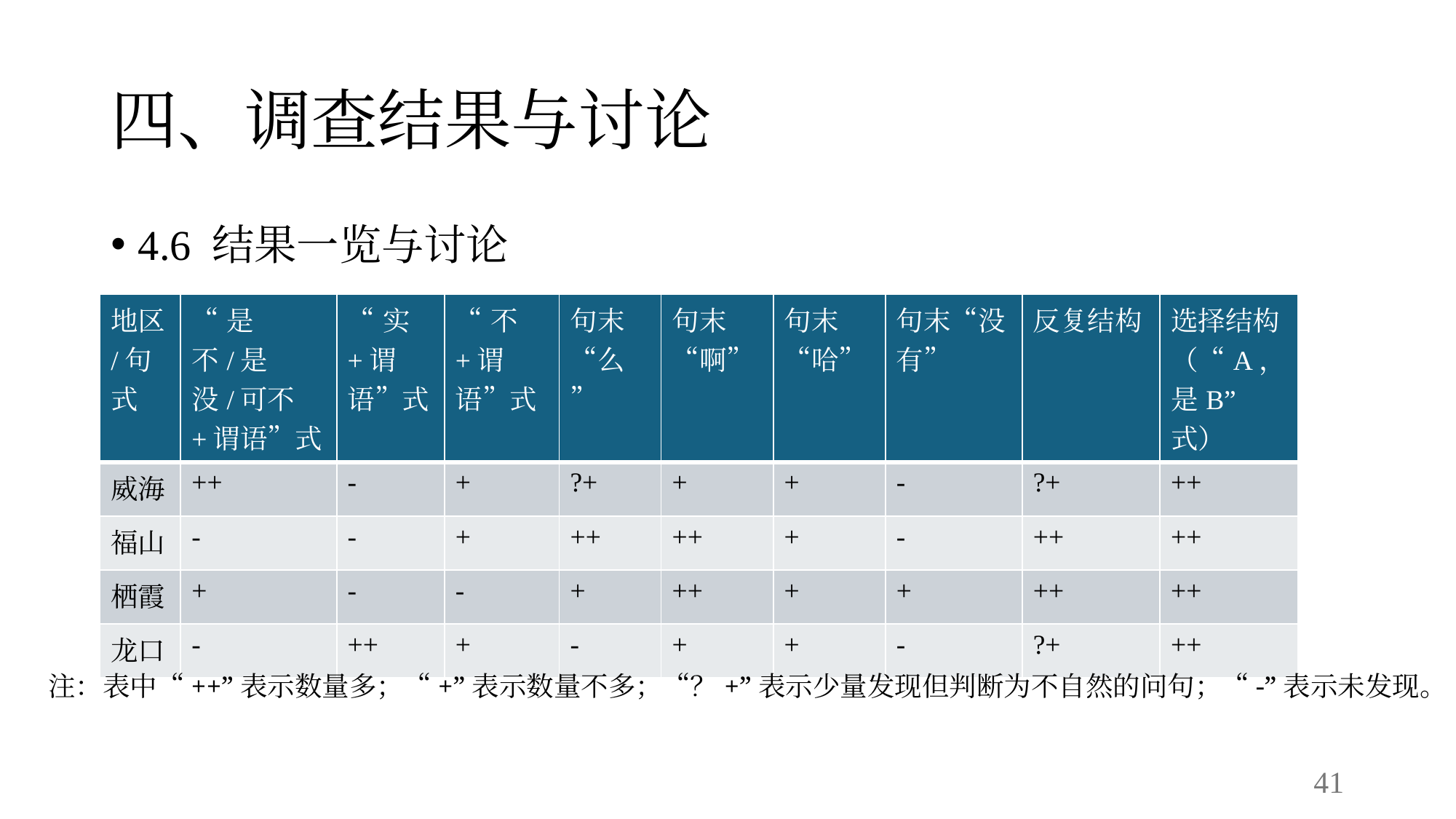

# 四、调查结果与讨论
4.6 结果一览与讨论
| 地区/句式 | “是不/是没/可不+谓语”式 | “实+谓语”式 | “不+谓语”式 | 句末“么” | 句末“啊” | 句末“哈” | 句末“没有” | 反复结构 | 选择结构（“A，是B”式） |
| --- | --- | --- | --- | --- | --- | --- | --- | --- | --- |
| 威海 | ++ | - | + | ?+ | + | + | - | ?+ | ++ |
| 福山 | - | - | + | ++ | ++ | + | - | ++ | ++ |
| 栖霞 | + | - | - | + | ++ | + | + | ++ | ++ |
| 龙口 | - | ++ | + | - | + | + | - | ?+ | ++ |
注：表中“++”表示数量多；“+”表示数量不多；“？+”表示少量发现但判断为不自然的问句；“-”表示未发现。
41